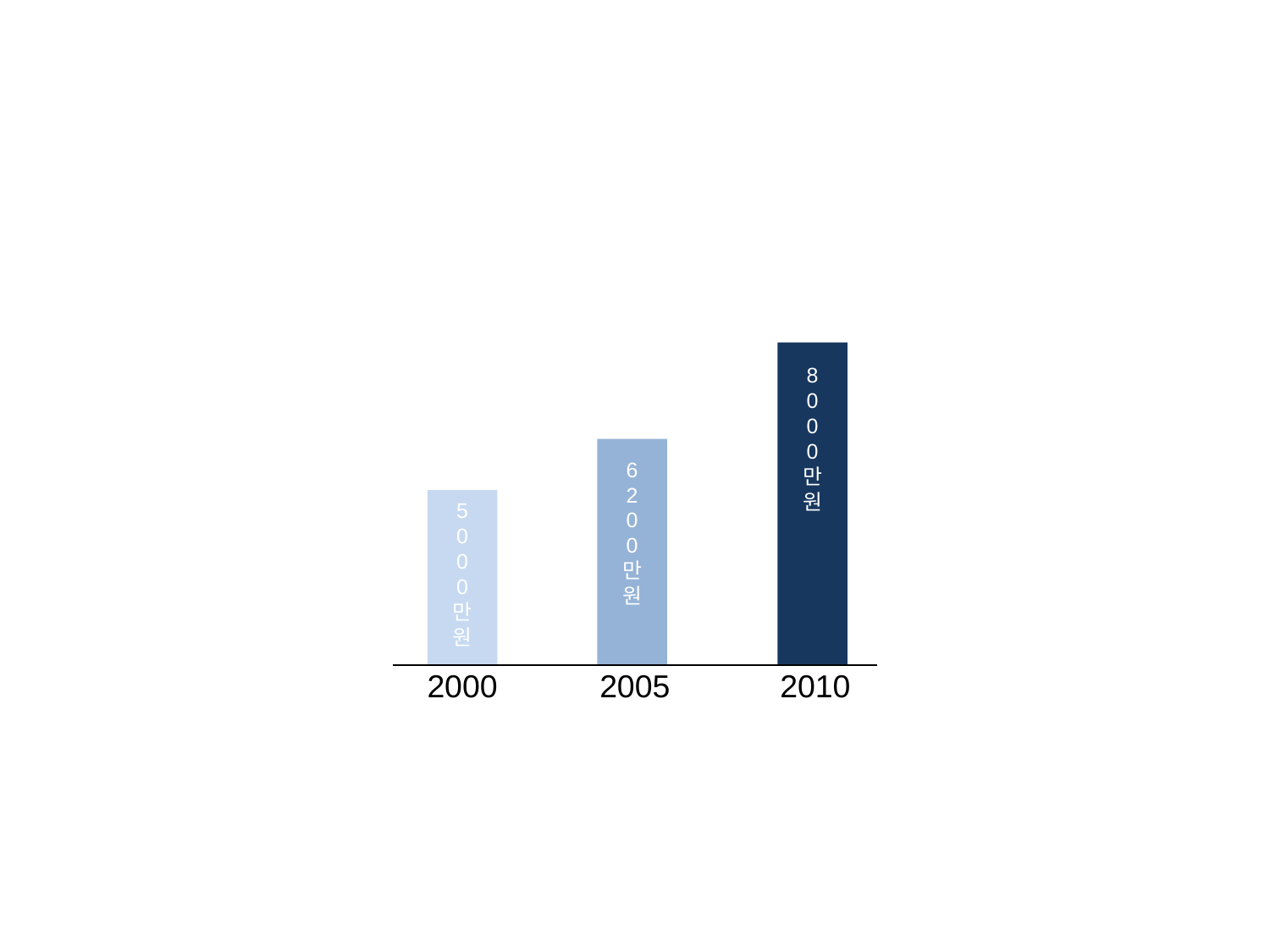

8
0
0
0
만
원

6
2
0
0
만
원

5
0
0
0
만
원
2000
2005
2010